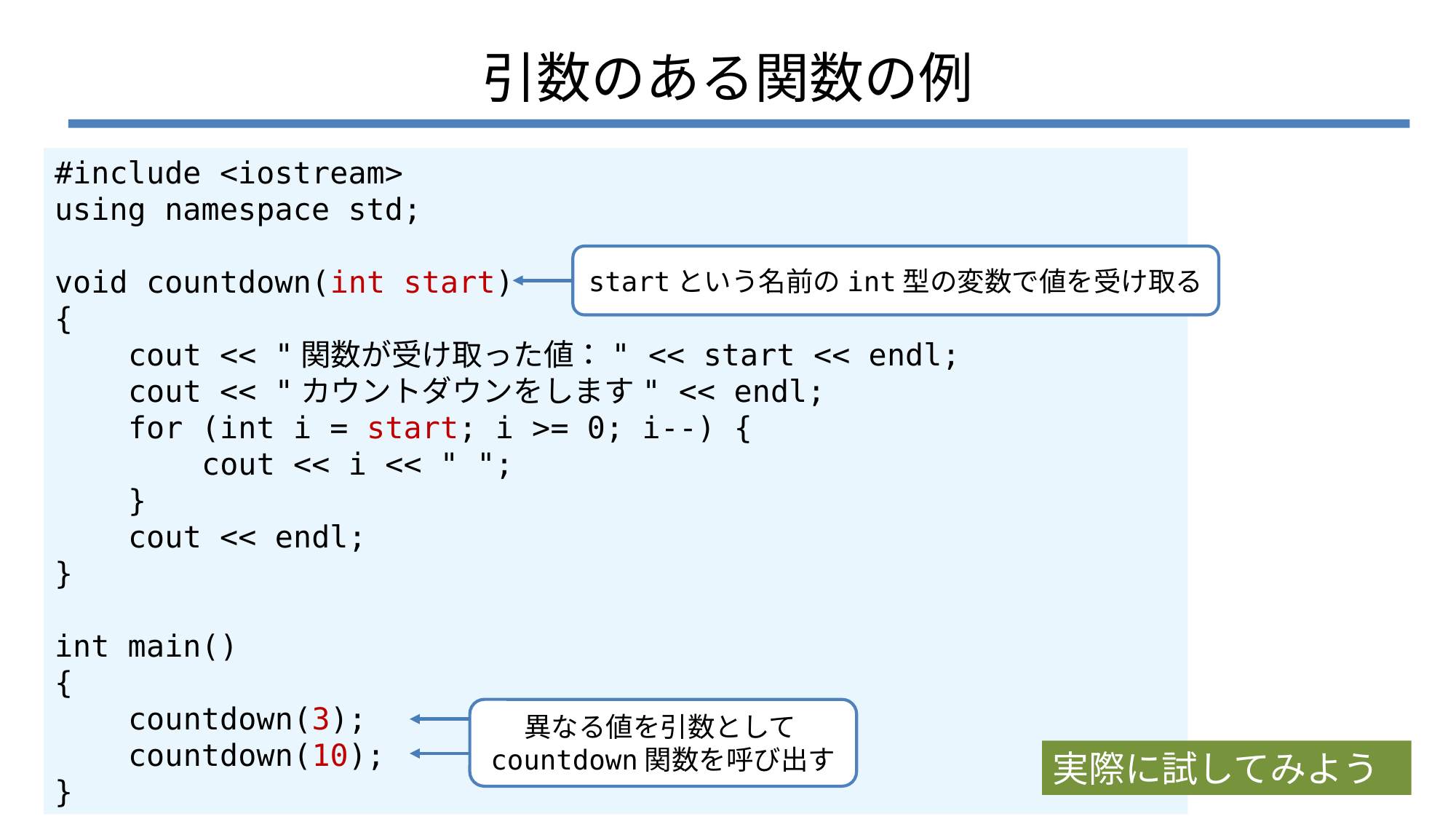

# 引数のある関数の例
#include <iostream>
using namespace std;

void countdown(int start)
{
    cout << "関数が受け取った値：" << start << endl;
    cout << "カウントダウンをします" << endl;
    for (int i = start; i >= 0; i--) {
        cout << i << " ";
    }
    cout << endl;
}

int main()
{
    countdown(3);
    countdown(10);
}
startという名前のint型の変数で値を受け取る
異なる値を引数としてcountdown関数を呼び出す
実際に試してみよう